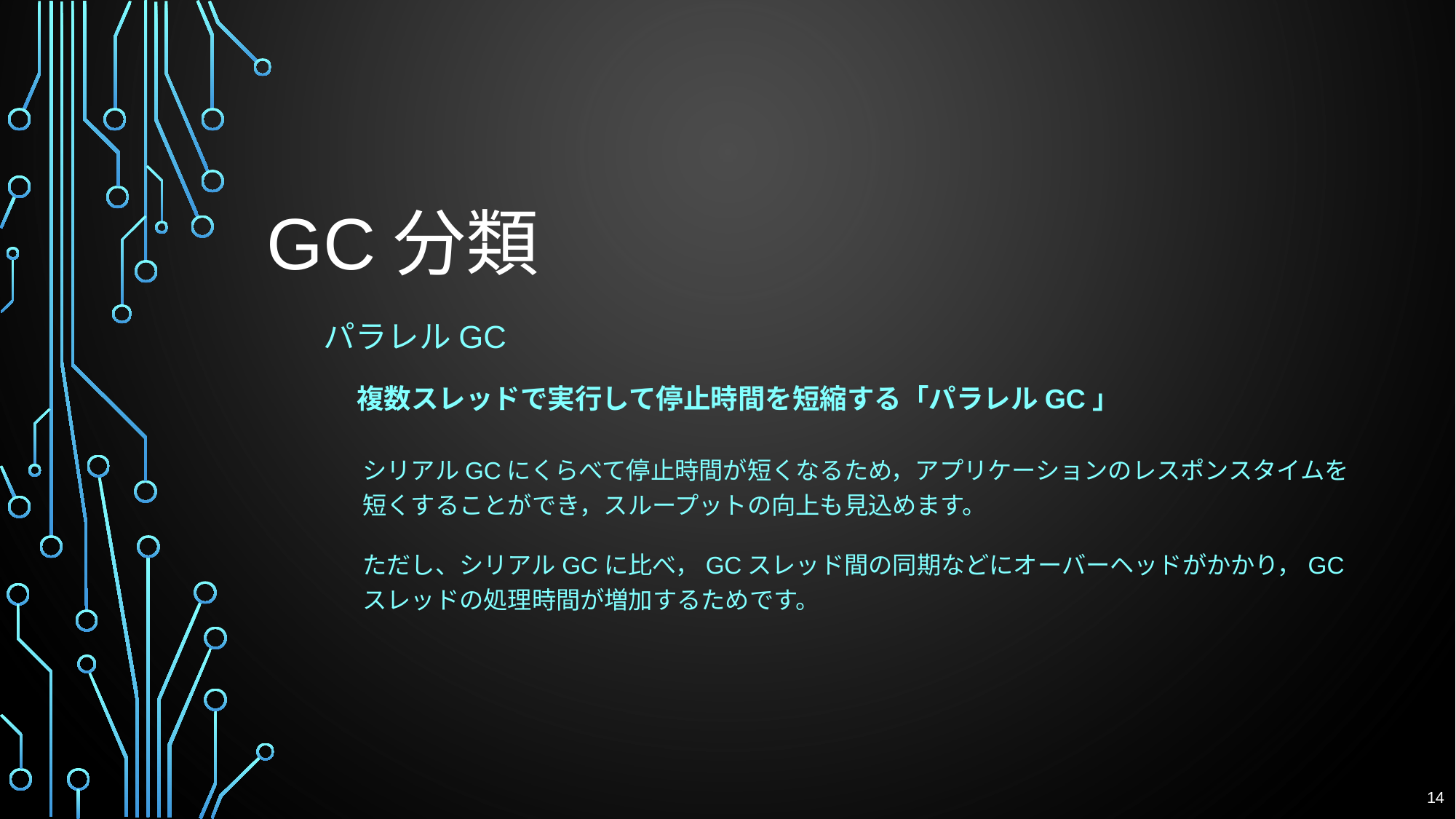

# GC分類
パラレルGC
複数スレッドで実行して停止時間を短縮する「パラレルGC」
シリアルGCにくらべて停止時間が短くなるため，アプリケーションのレスポンスタイムを短くすることができ，スループットの向上も見込めます。
ただし、シリアルGCに比べ，GCスレッド間の同期などにオーバーヘッドがかかり，GCスレッドの処理時間が増加するためです。
14